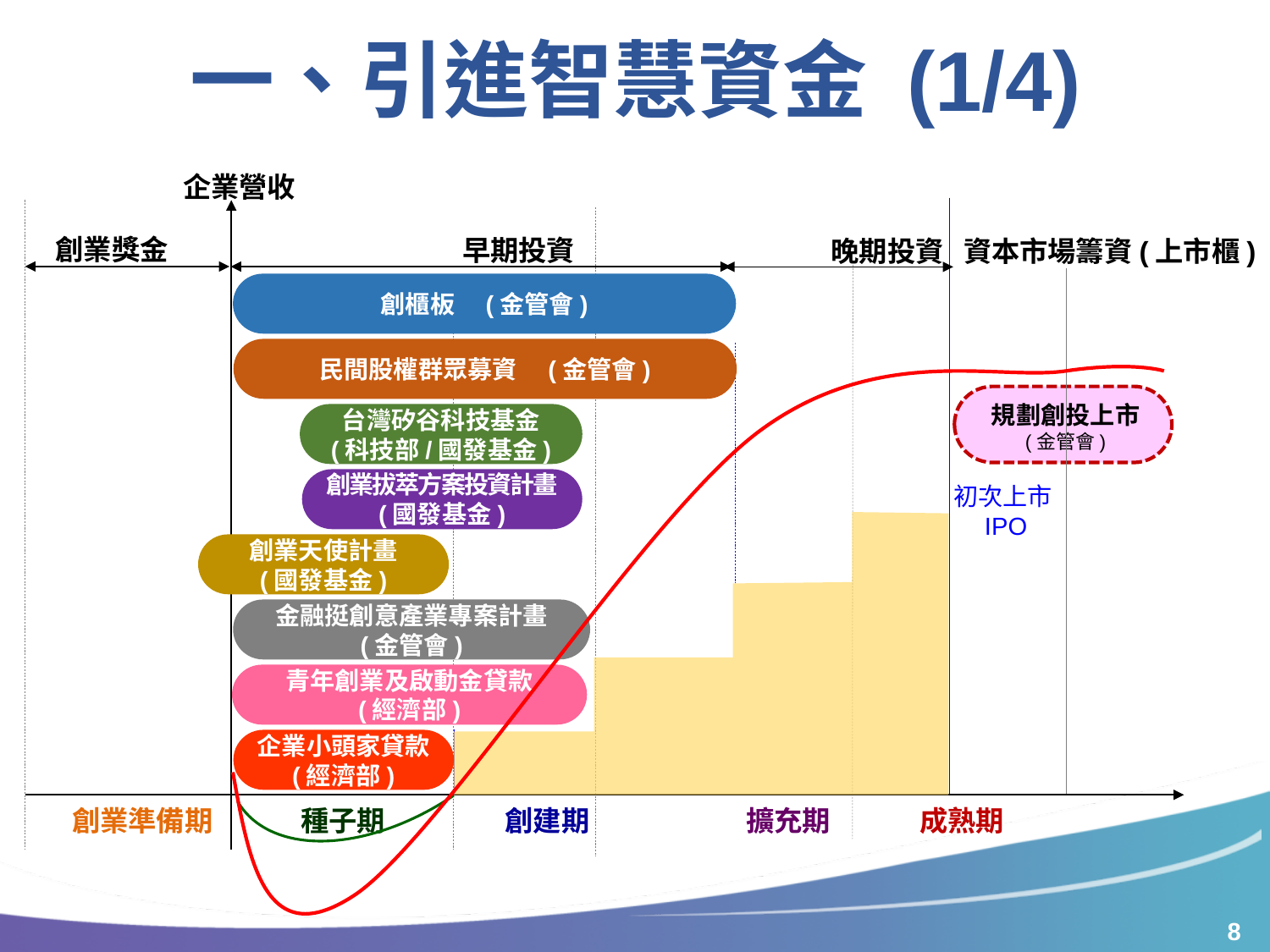

# 一、引進智慧資金 (1/4)
企業營收
創業獎金
早期投資
晚期投資
資本市場籌資(上市櫃)
創櫃板　(金管會)
民間股權群眾募資　(金管會)

規劃創投上市
(金管會)
台灣矽谷科技基金
(科技部/國發基金)
創業拔萃方案投資計畫
(國發基金)
初次上市IPO

創業天使計畫
(國發基金)

金融挺創意產業專案計畫
(金管會)
青年創業及啟動金貸款
(經濟部)
企業小頭家貸款
(經濟部)
成熟期
創業準備期
種子期
創建期
擴充期
8